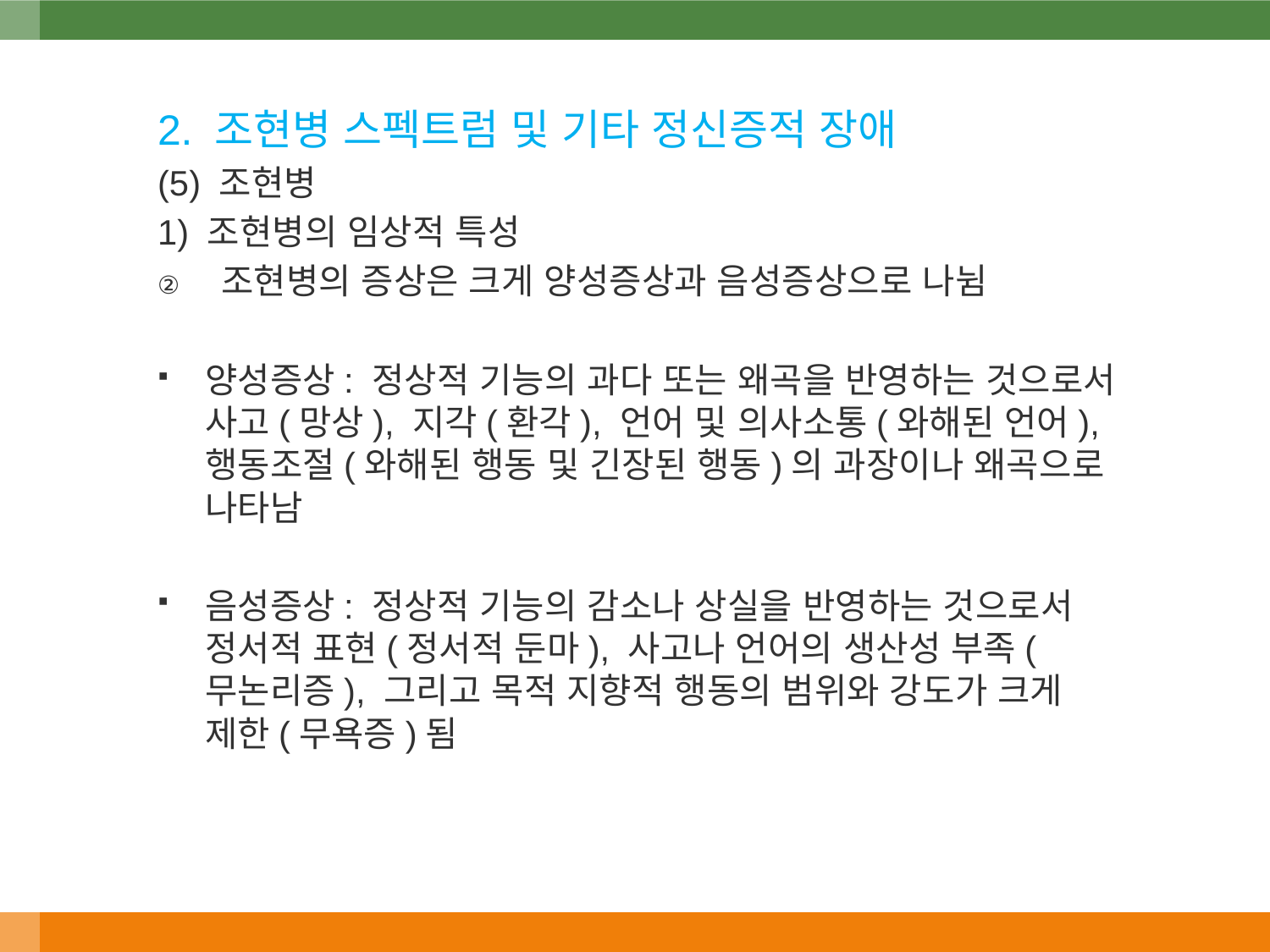

2. 조현병 스펙트럼 및 기타 정신증적 장애
(5) 조현병
1) 조현병의 임상적 특성
조현병의 증상은 크게 양성증상과 음성증상으로 나뉨

양성증상: 정상적 기능의 과다 또는 왜곡을 반영하는 것으로서 사고(망상), 지각(환각), 언어 및 의사소통(와해된 언어), 행동조절(와해된 행동 및 긴장된 행동)의 과장이나 왜곡으로 나타남

음성증상: 정상적 기능의 감소나 상실을 반영하는 것으로서 정서적 표현(정서적 둔마), 사고나 언어의 생산성 부족(무논리증), 그리고 목적 지향적 행동의 범위와 강도가 크게 제한(무욕증)됨